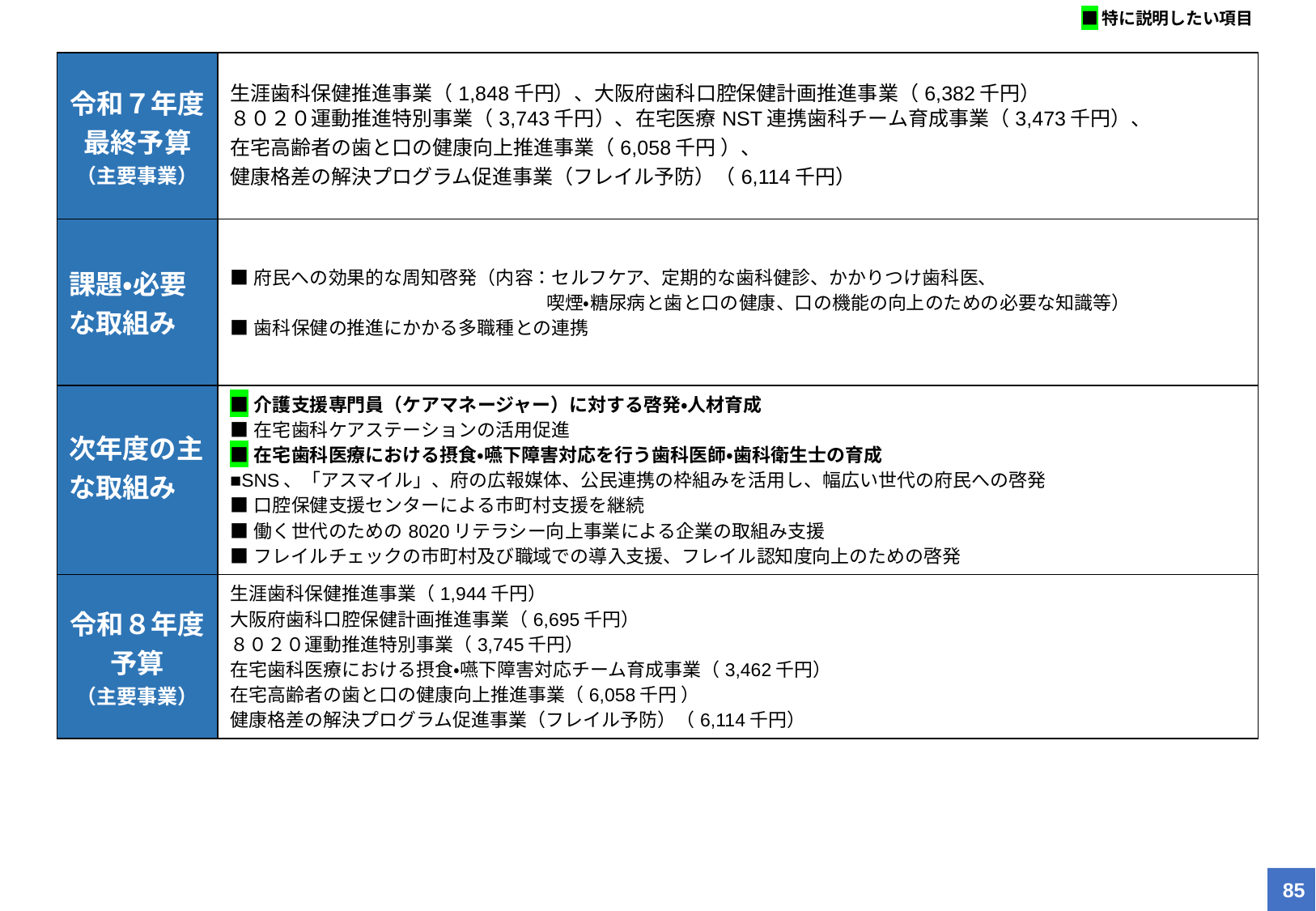

■特に説明したい項目
| 令和７年度最終予算 （主要事業） | 生涯歯科保健推進事業（1,848千円）、大阪府歯科口腔保健計画推進事業（6,382千円） ８０２０運動推進特別事業（3,743千円）、在宅医療NST連携歯科チーム育成事業（3,473千円）、 在宅高齢者の歯と口の健康向上推進事業（6,058千円 ）、 健康格差の解決プログラム促進事業（フレイル予防）（6,114千円） |
| --- | --- |
| 課題・必要な取組み | ■府民への効果的な周知啓発（内容：セルフケア、定期的な歯科健診、かかりつけ歯科医、 　　　　　　　　　　　　　　　　　喫煙・糖尿病と歯と口の健康、口の機能の向上のための必要な知識等） ■歯科保健の推進にかかる多職種との連携 |
| 次年度の主な取組み | ■介護支援専門員（ケアマネージャー）に対する啓発・人材育成 ■在宅歯科ケアステーションの活用促進 ■在宅歯科医療における摂食・嚥下障害対応を行う歯科医師・歯科衛生士の育成 ■SNS、「アスマイル」、府の広報媒体、公民連携の枠組みを活用し、幅広い世代の府民への啓発 ■口腔保健支援センターによる市町村支援を継続 ■働く世代のための8020リテラシー向上事業による企業の取組み支援 ■フレイルチェックの市町村及び職域での導入支援、フレイル認知度向上のための啓発 |
| 令和８年度予算 （主要事業） | 生涯歯科保健推進事業（1,944千円） 大阪府歯科口腔保健計画推進事業（6,695千円） ８０２０運動推進特別事業（3,745千円） 在宅歯科医療における摂食・嚥下障害対応チーム育成事業（3,462千円） 在宅高齢者の歯と口の健康向上推進事業（6,058千円 ） 健康格差の解決プログラム促進事業（フレイル予防）（6,114千円） |
85